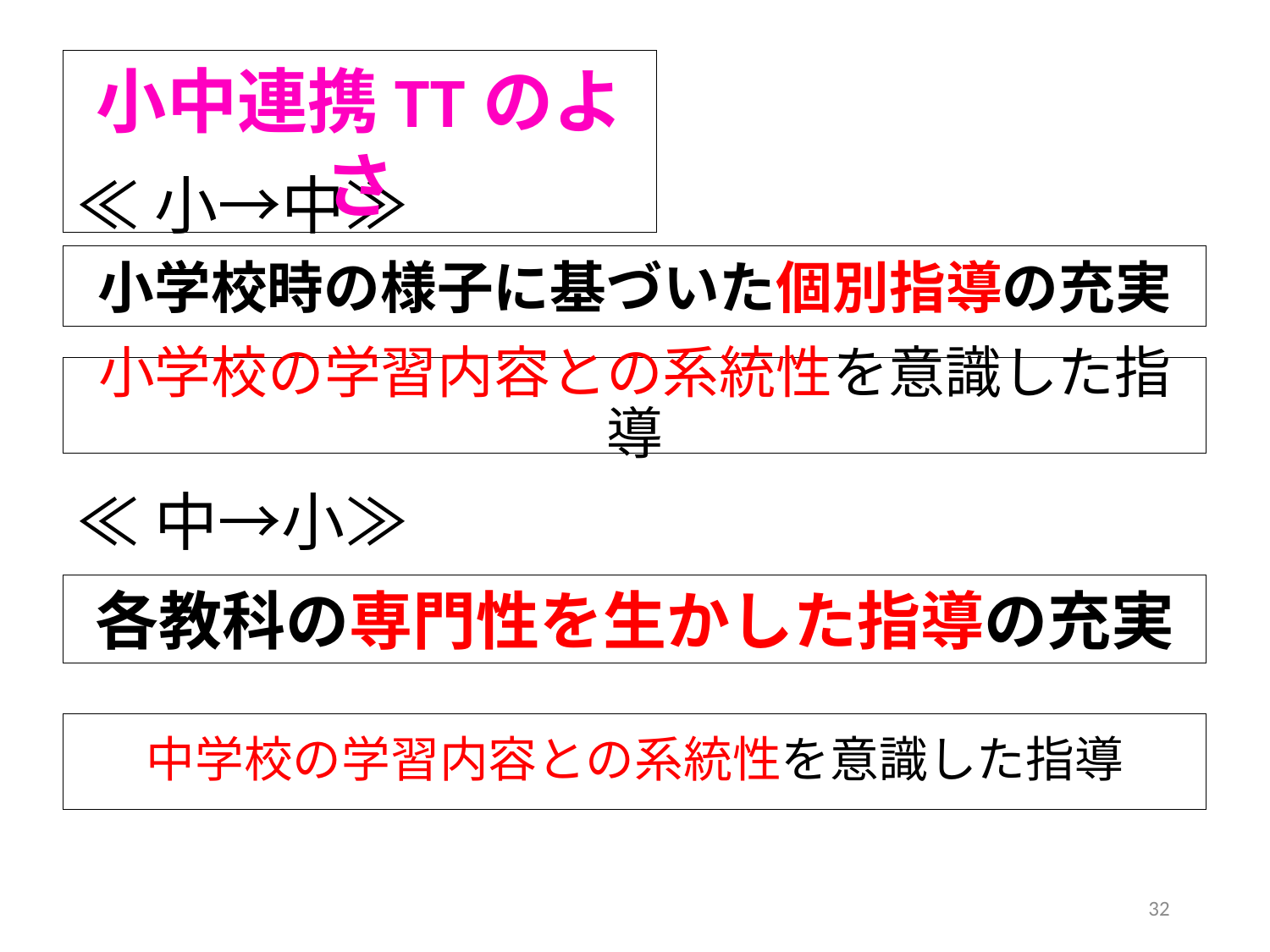

小中連携TTのよさ
# ≪小→中≫
小学校時の様子に基づいた個別指導の充実
小学校の学習内容との系統性を意識した指導
≪中→小≫
各教科の専門性を生かした指導の充実
中学校の学習内容との系統性を意識した指導
32